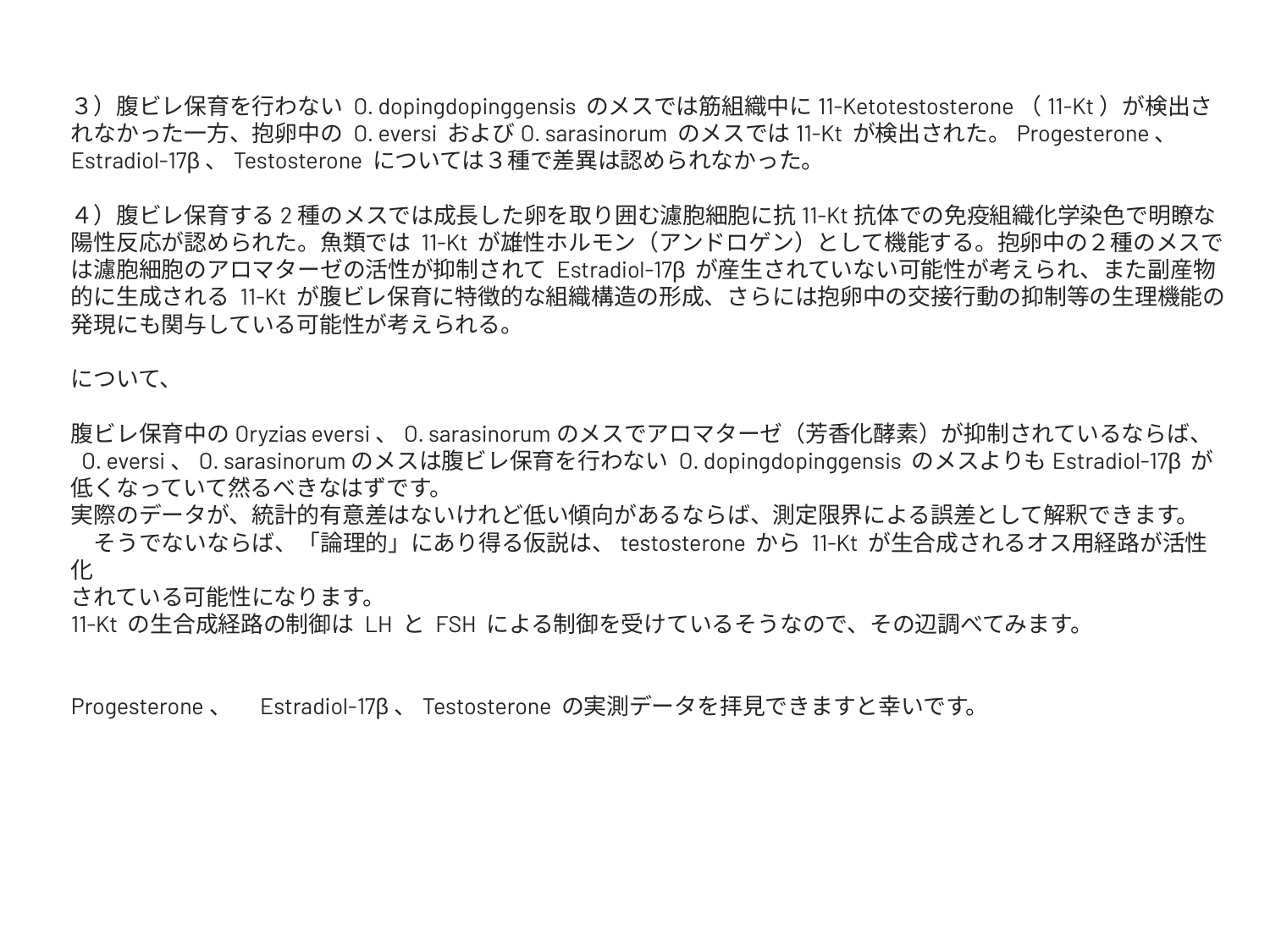

３）腹ビレ保育を行わない O. dopingdopinggensis のメスでは筋組織中に11-Ketotestosterone（11-Kt）が検出されなかった一方、抱卵中の O. eversi およびO. sarasinorum のメスでは11-Kt が検出された。Progesterone、　Estradiol-17β、Testosterone については３種で差異は認められなかった。
４）腹ビレ保育する2種のメスでは成長した卵を取り囲む濾胞細胞に抗11-Kt抗体での免疫組織化学染色で明瞭な陽性反応が認められた。魚類では 11-Kt が雄性ホルモン（アンドロゲン）として機能する。抱卵中の２種のメスでは濾胞細胞のアロマターゼの活性が抑制されて Estradiol-17β が産生されていない可能性が考えられ、また副産物的に生成される 11-Kt が腹ビレ保育に特徴的な組織構造の形成、さらには抱卵中の交接行動の抑制等の生理機能の発現にも関与している可能性が考えられる。
について、
腹ビレ保育中のOryzias eversi、O. sarasinorumのメスでアロマターゼ（芳香化酵素）が抑制されているならば、
 O. eversi、O. sarasinorumのメスは腹ビレ保育を行わない O. dopingdopinggensis のメスよりもEstradiol-17β が
低くなっていて然るべきなはずです。
実際のデータが、統計的有意差はないけれど低い傾向があるならば、測定限界による誤差として解釈できます。
　そうでないならば、「論理的」にあり得る仮説は、testosterone から 11-Kt が生合成されるオス用経路が活性化
されている可能性になります。
11-Kt の生合成経路の制御は LH と FSH による制御を受けているそうなので、その辺調べてみます。

Progesterone、　Estradiol-17β、Testosterone の実測データを拝見できますと幸いです。